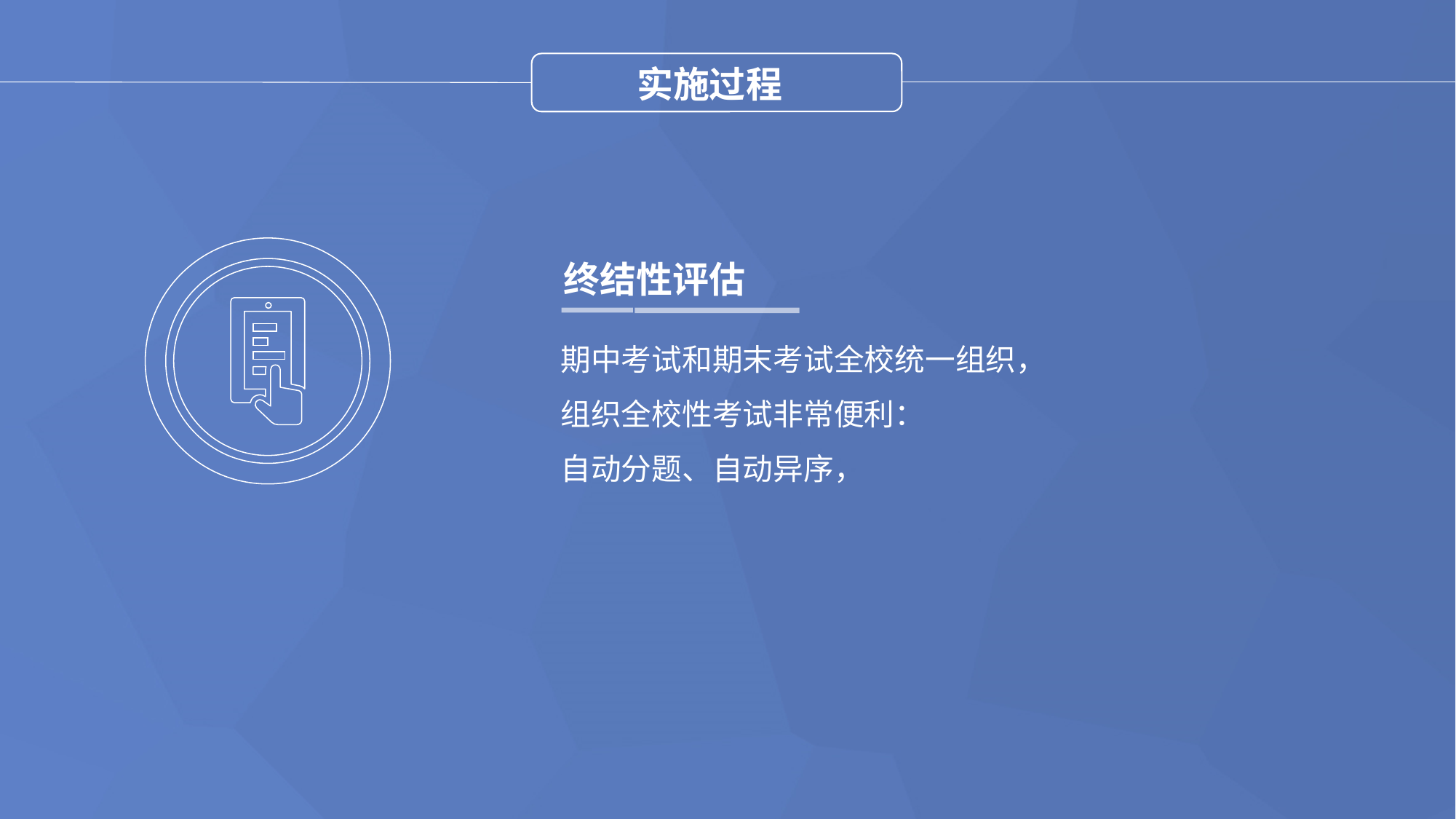

实施过程

终结性评估

期中考试和期末考试全校统一组织，组织全校性考试非常便利：
自动分题、自动异序，